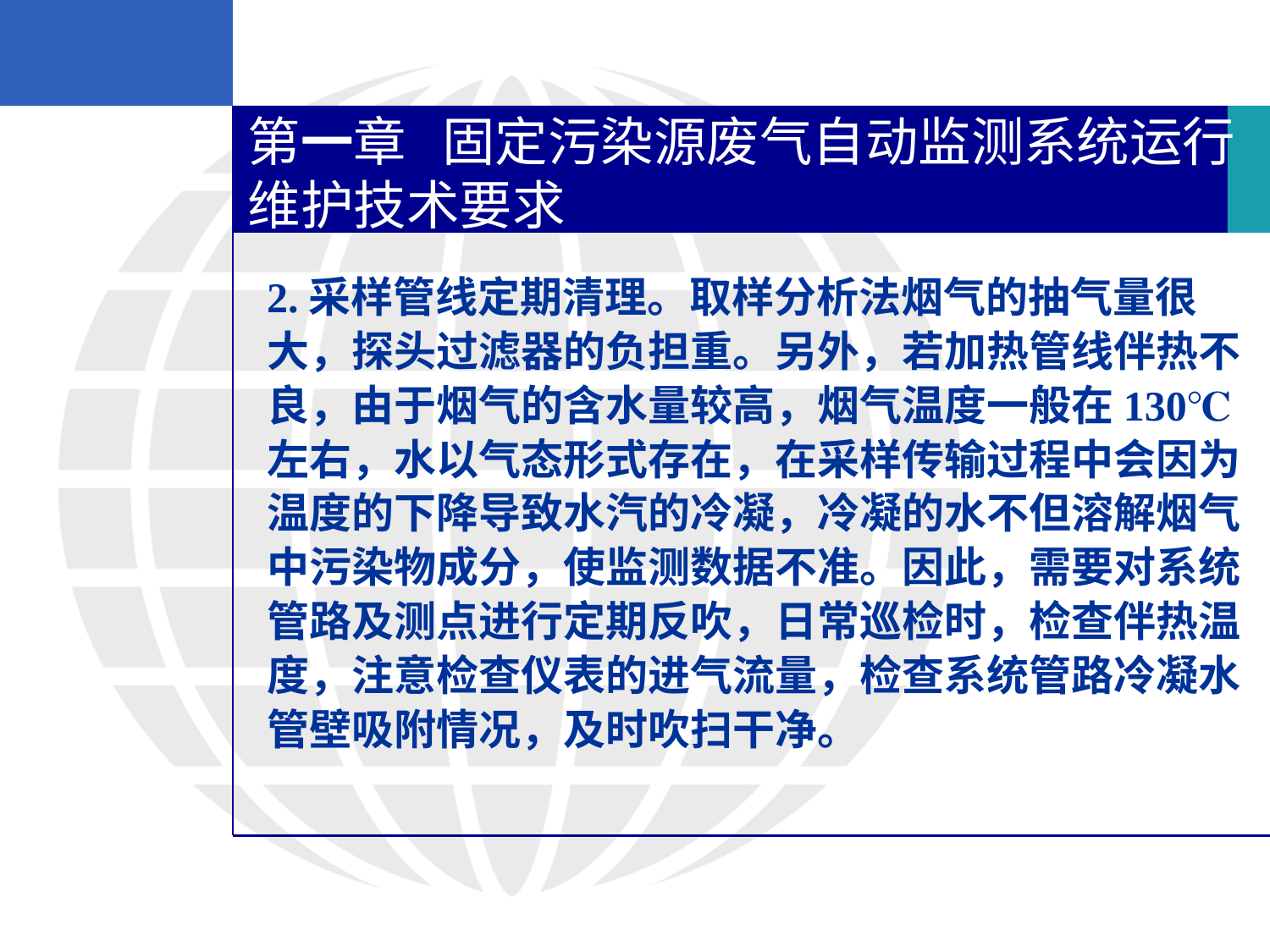

第一章   固定污染源废气自动监测系统运行维护技术要求
2.采样管线定期清理。取样分析法烟气的抽气量很
大，探头过滤器的负担重。另外，若加热管线伴热不
良，由于烟气的含水量较高，烟气温度一般在130℃
左右，水以气态形式存在，在采样传输过程中会因为
温度的下降导致水汽的冷凝，冷凝的水不但溶解烟气
中污染物成分，使监测数据不准。因此，需要对系统
管路及测点进行定期反吹，日常巡检时，检查伴热温
度，注意检查仪表的进气流量，检查系统管路冷凝水
管壁吸附情况，及时吹扫干净。